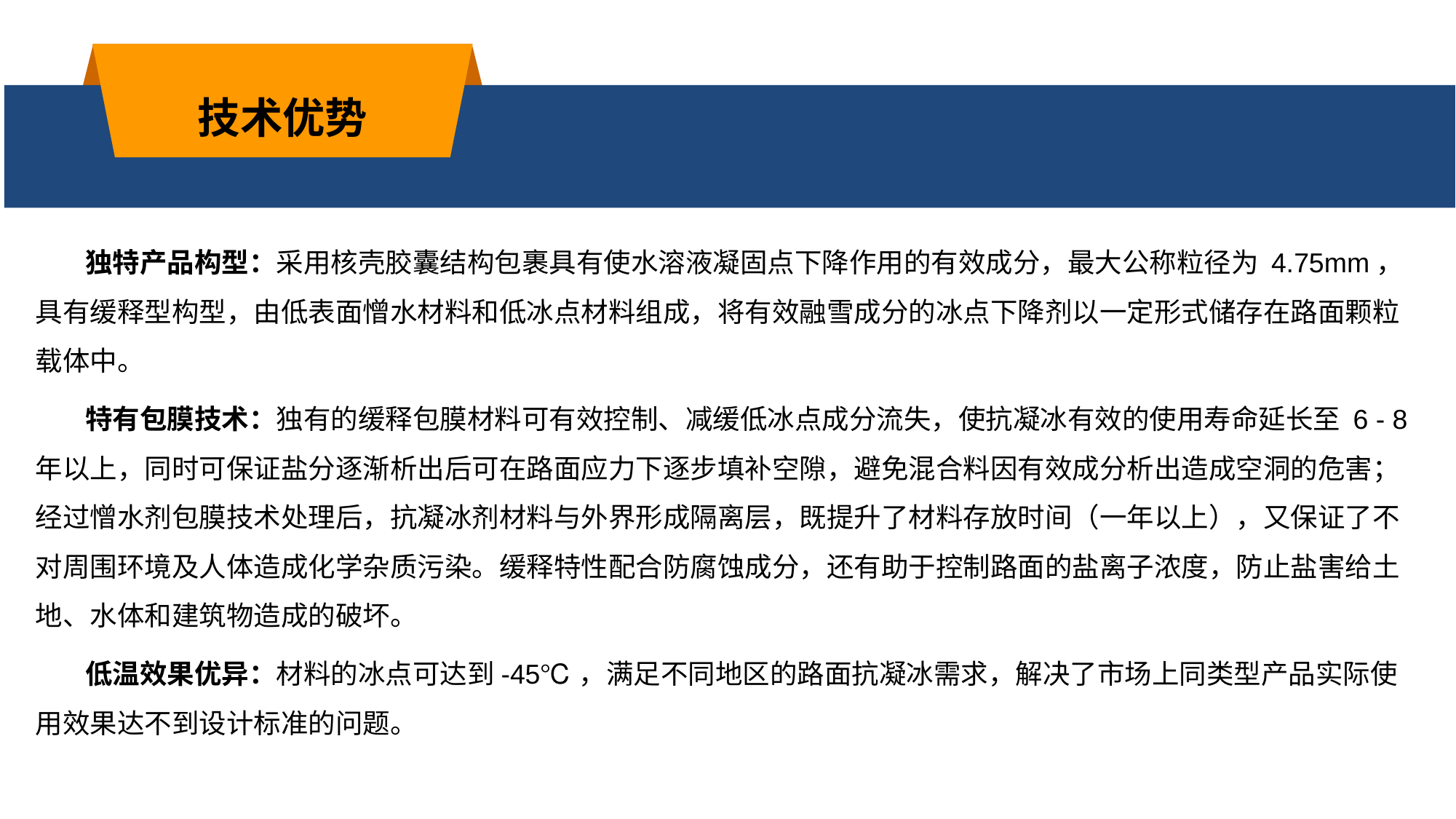

技术优势
       独特产品构型：采用核壳胶囊结构包裹具有使水溶液凝固点下降作用的有效成分，最大公称粒径为 4.75mm，具有缓释型构型，由低表面憎水材料和低冰点材料组成，将有效融雪成分的冰点下降剂以一定形式储存在路面颗粒载体中。
       特有包膜技术：独有的缓释包膜材料可有效控制、减缓低冰点成分流失，使抗凝冰有效的使用寿命延长至 6 - 8 年以上，同时可保证盐分逐渐析出后可在路面应力下逐步填补空隙，避免混合料因有效成分析出造成空洞的危害；经过憎水剂包膜技术处理后，抗凝冰剂材料与外界形成隔离层，既提升了材料存放时间（一年以上），又保证了不对周围环境及人体造成化学杂质污染。缓释特性配合防腐蚀成分，还有助于控制路面的盐离子浓度，防止盐害给土地、水体和建筑物造成的破坏。
       低温效果优异：材料的冰点可达到-45℃，满足不同地区的路面抗凝冰需求，解决了市场上同类型产品实际使用效果达不到设计标准的问题。